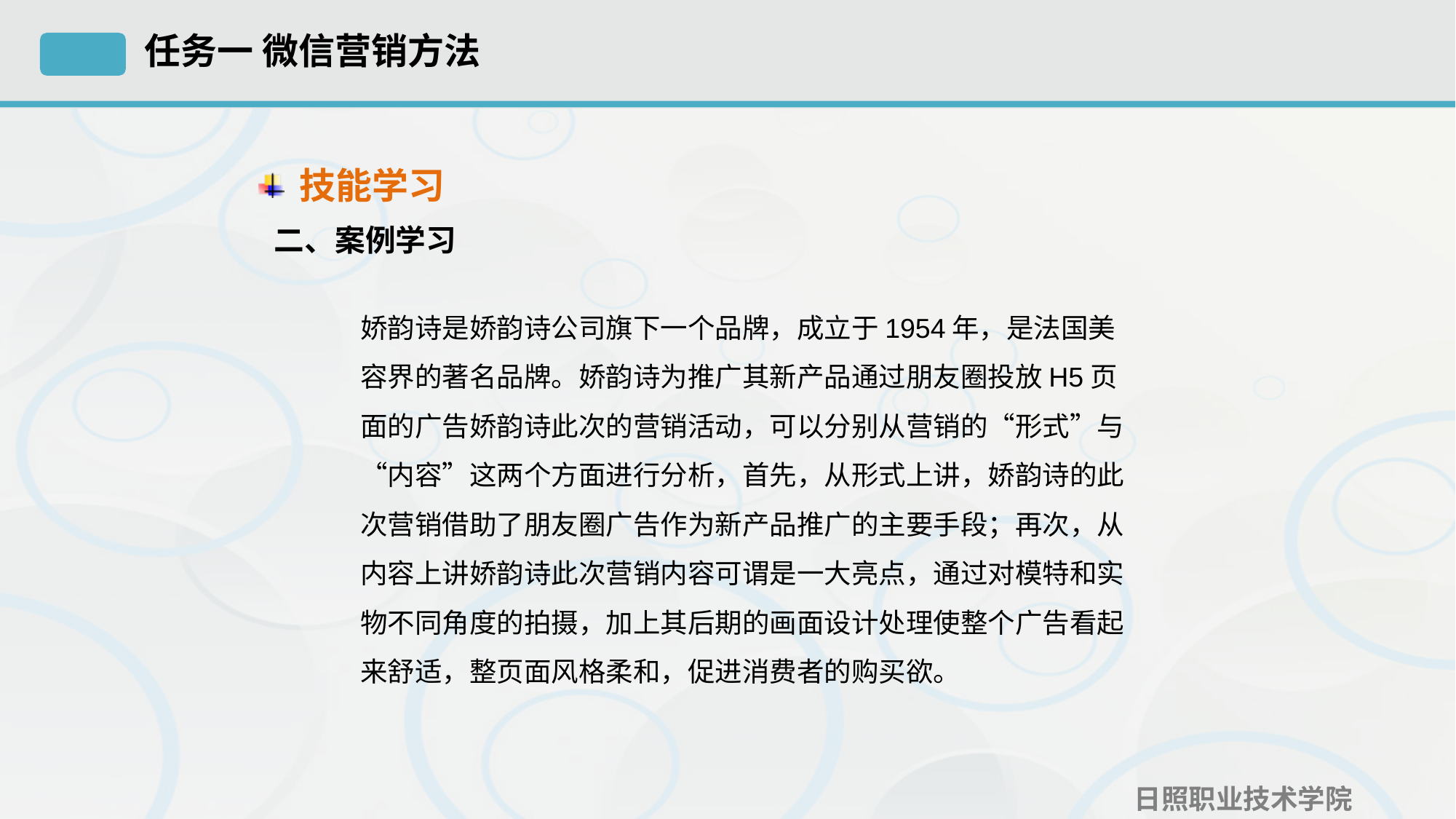

技能学习
二、案例学习
娇韵诗是娇韵诗公司旗下一个品牌，成立于1954年，是法国美容界的著名品牌。娇韵诗为推广其新产品通过朋友圈投放H5页面的广告娇韵诗此次的营销活动，可以分别从营销的“形式”与“内容”这两个方面进行分析，首先，从形式上讲，娇韵诗的此次营销借助了朋友圈广告作为新产品推广的主要手段；再次，从内容上讲娇韵诗此次营销内容可谓是一大亮点，通过对模特和实物不同角度的拍摄，加上其后期的画面设计处理使整个广告看起来舒适，整页面风格柔和，促进消费者的购买欲。